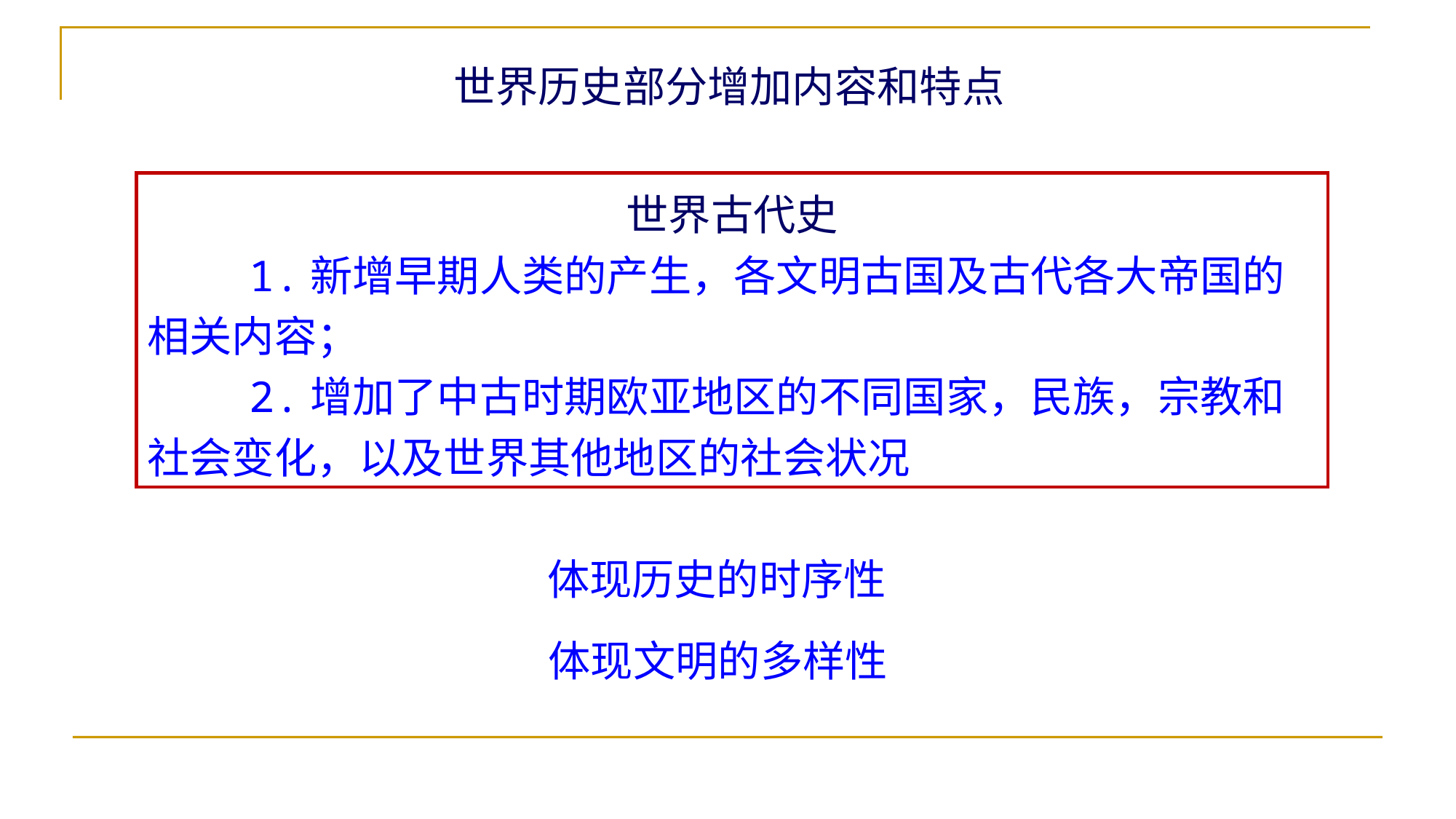

世界历史部分增加内容和特点
世界古代史
    1.新增早期人类的产生，各文明古国及古代各大帝国的相关内容；
    2.增加了中古时期欧亚地区的不同国家，民族，宗教和社会变化，以及世界其他地区的社会状况
体现历史的时序性
体现文明的多样性